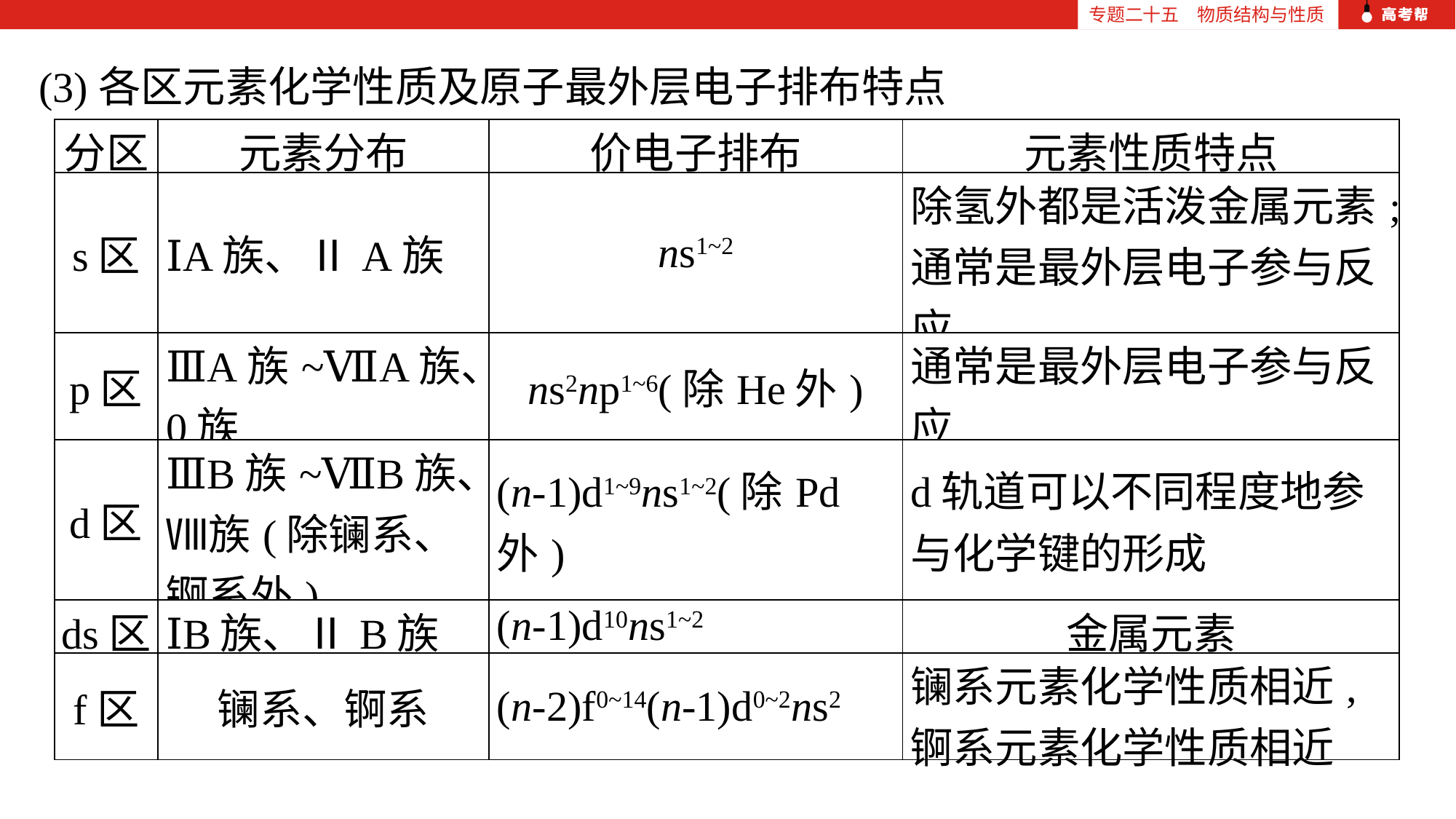

专题二十五　物质结构与性质
(3)各区元素化学性质及原子最外层电子排布特点
| 分区 | 元素分布 | 价电子排布 | 元素性质特点 |
| --- | --- | --- | --- |
| s区 | ⅠA族、ⅡA族 | ns1~2 | 除氢外都是活泼金属元素;通常是最外层电子参与反应 |
| p区 | ⅢA族~ⅦA族、0族 | ns2np1~6(除He外) | 通常是最外层电子参与反应 |
| d区 | ⅢB族~ⅦB族、Ⅷ族(除镧系、锕系外) | (n-1)d1~9ns1~2(除Pd外) | d轨道可以不同程度地参与化学键的形成 |
| ds区 | ⅠB族、ⅡB族 | (n-1)d10ns1~2 | 金属元素 |
| f区 | 镧系、锕系 | (n-2)f0~14(n-1)d0~2ns2 | 镧系元素化学性质相近,锕系元素化学性质相近 |